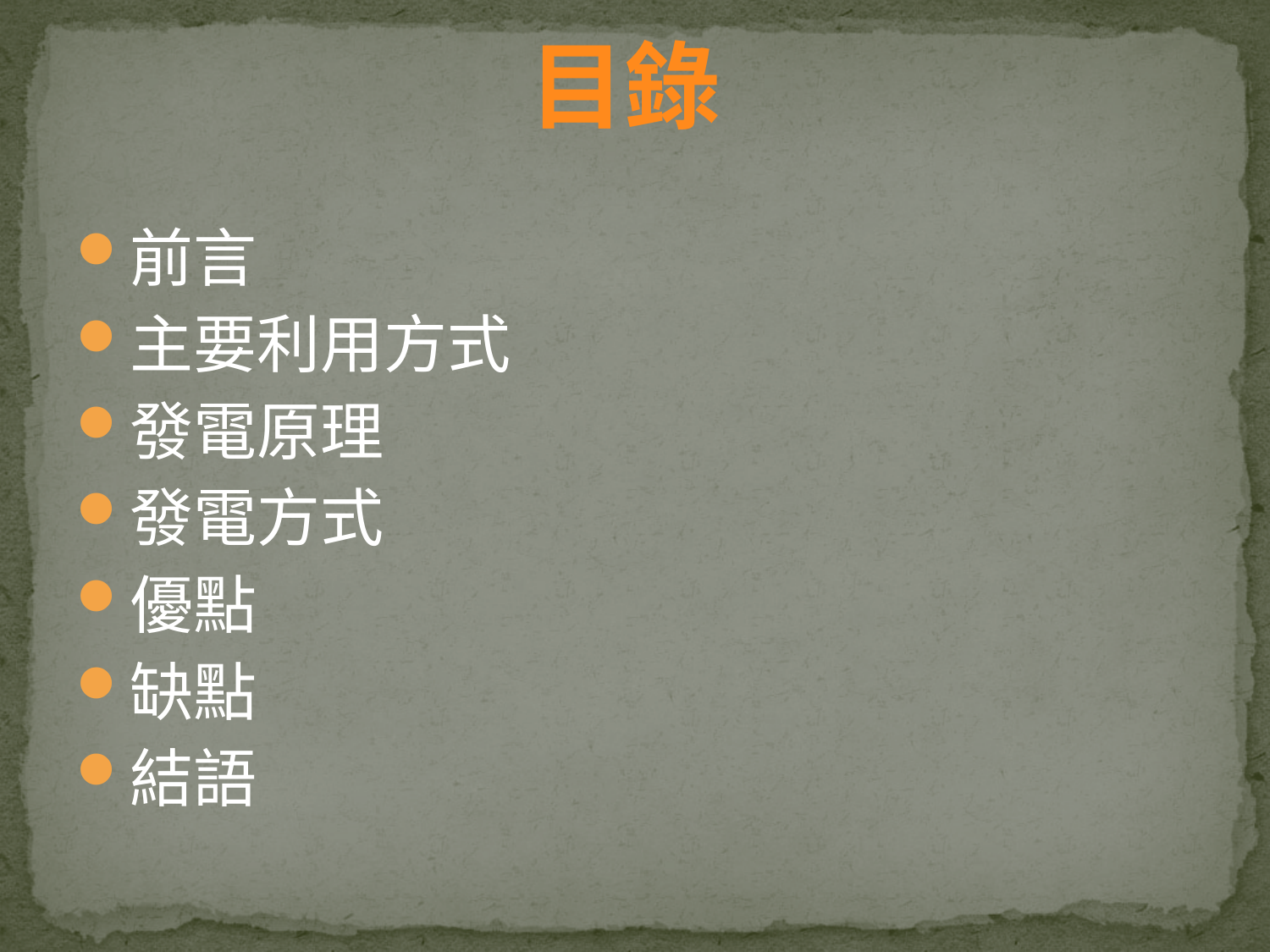

目錄
前言
主要利用方式
發電原理
發電方式
優點
缺點
結語